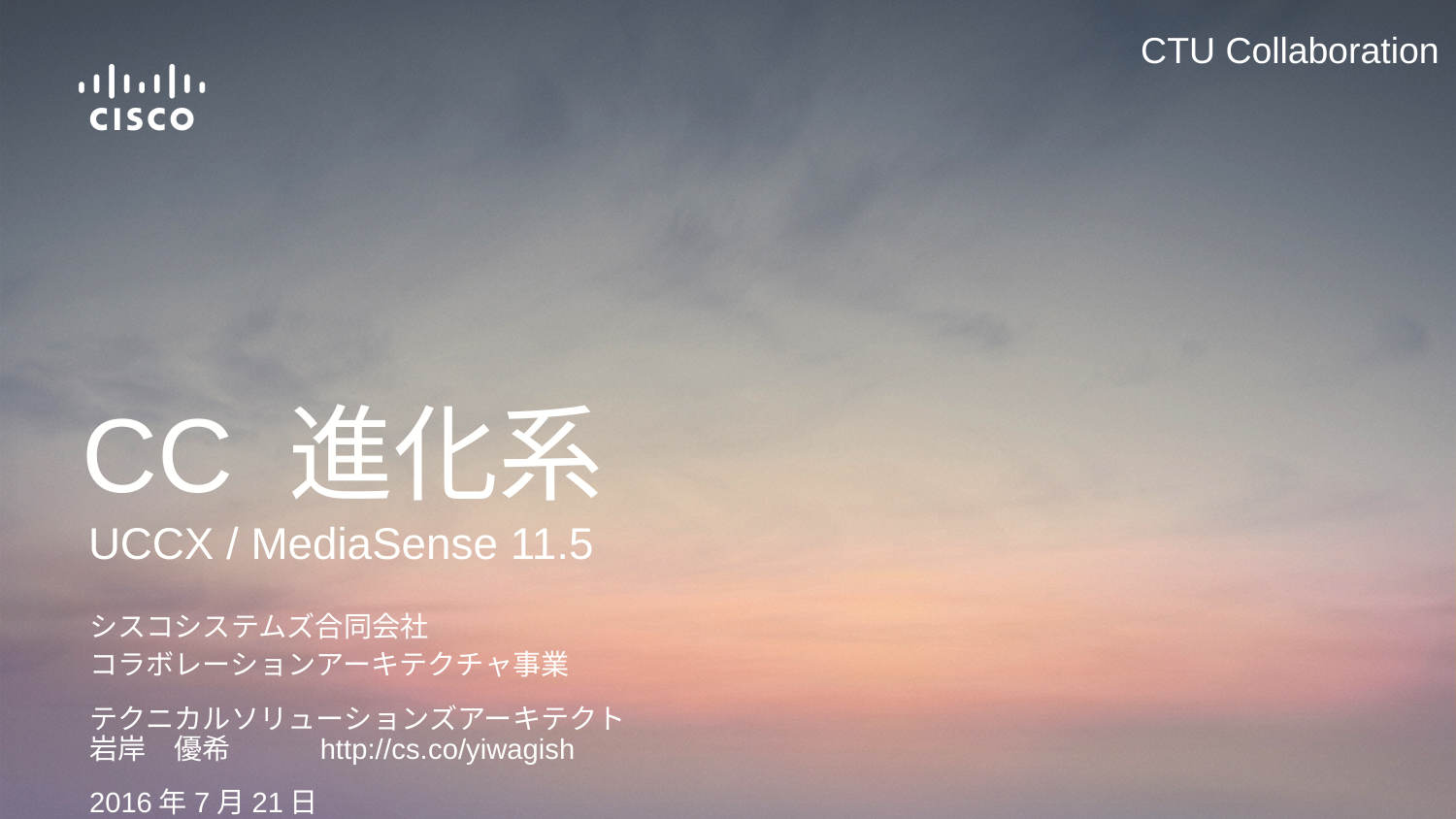

CTU Collaboration
# CC 進化系
UCCX / MediaSense 11.5
シスコシステムズ合同会社
コラボレーションアーキテクチャ事業
テクニカルソリューションズアーキテクト

岩岸　優希             http://cs.co/yiwagish
2016年7月21日